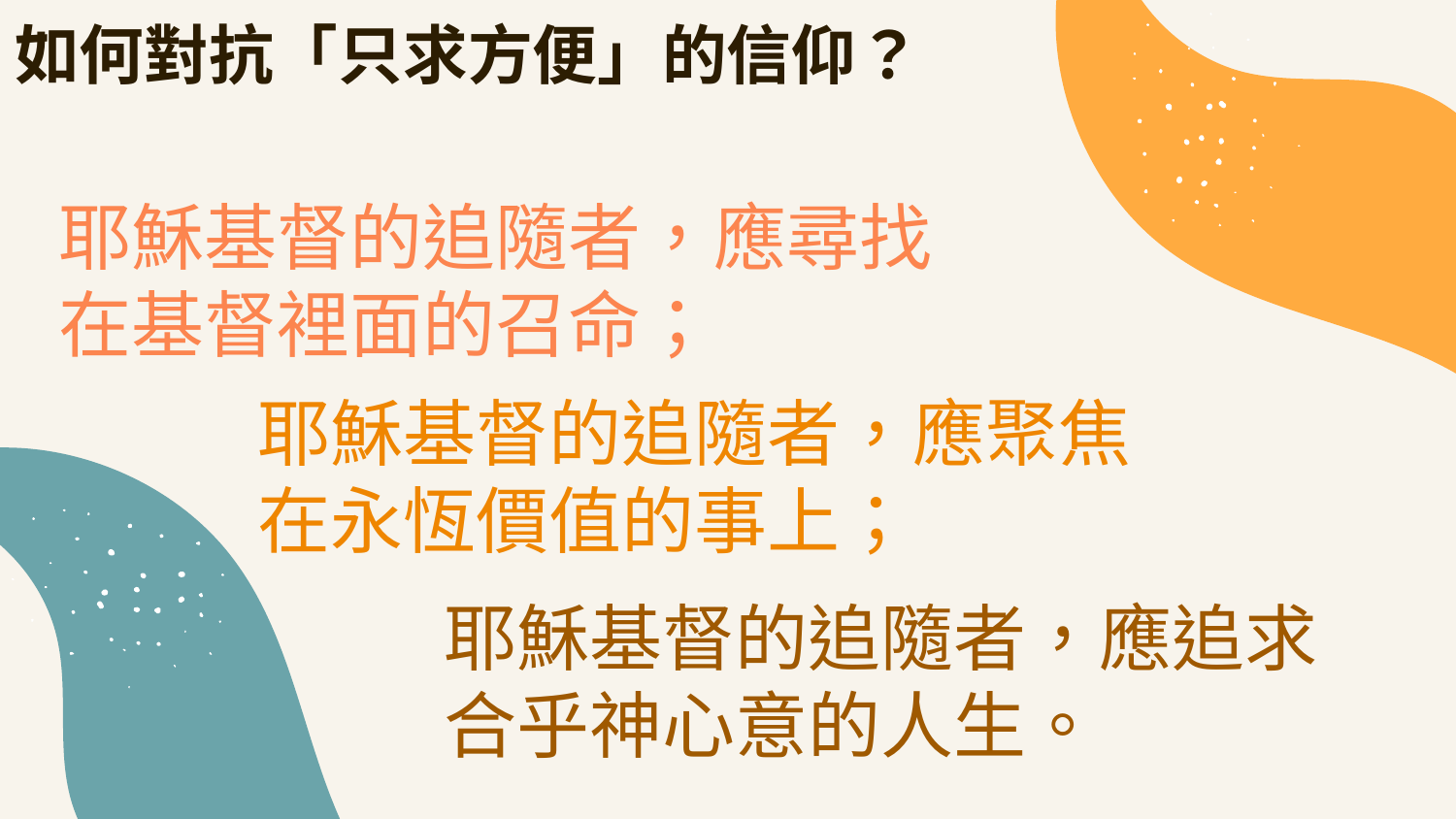

如何對抗「只求方便」的信仰？
# 耶穌基督的追隨者，應尋找在基督裡面的召命；
耶穌基督的追隨者，應聚焦在永恆價值的事上；
耶穌基督的追隨者，應追求合乎神心意的人生。